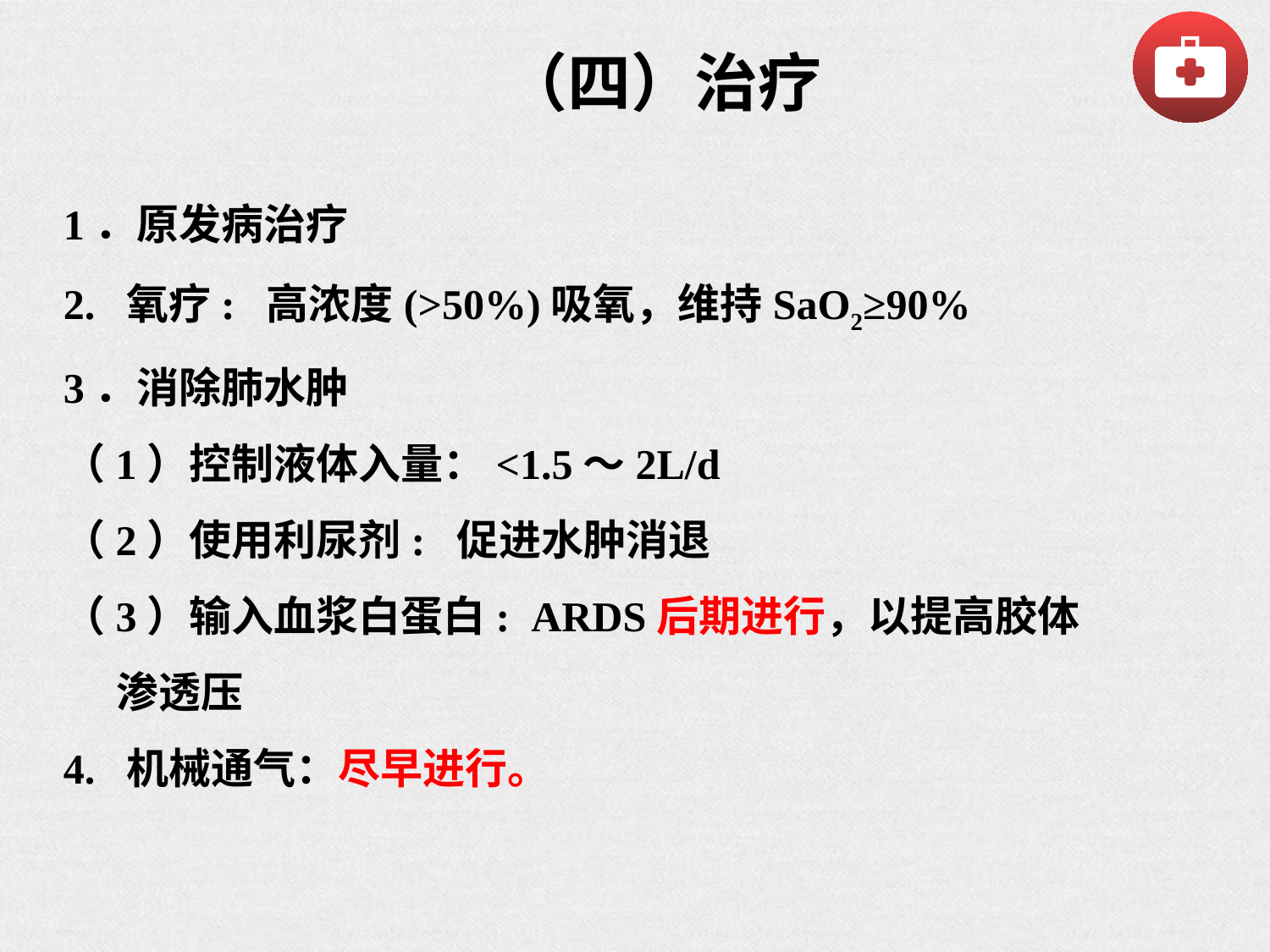

（四）治疗
1．原发病治疗
2.  氧疗:  高浓度(>50%)吸氧，维持SaO2≥90%
3．消除肺水肿
（1）控制液体入量：<1.5～2L/d
（2）使用利尿剂:  促进水肿消退
（3）输入血浆白蛋白:  ARDS后期进行，以提高胶体渗透压
4.  机械通气：尽早进行。